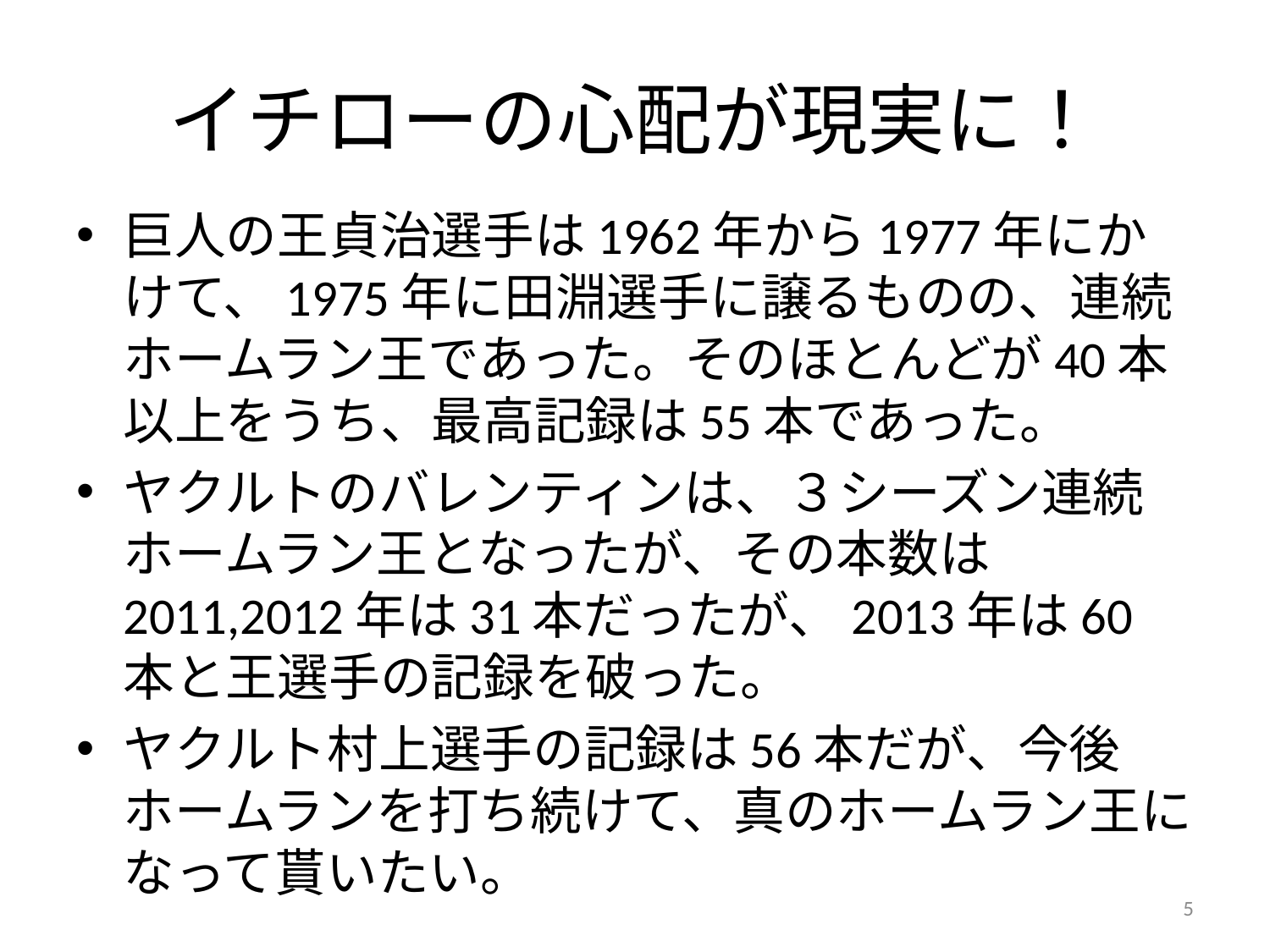

# イチローの心配が現実に！
巨人の王貞治選手は1962年から1977年にかけて、1975年に田淵選手に譲るものの、連続ホームラン王であった。そのほとんどが40本以上をうち、最高記録は55本であった。
ヤクルトのバレンティンは、３シーズン連続ホームラン王となったが、その本数は2011,2012年は31本だったが、2013年は60本と王選手の記録を破った。
ヤクルト村上選手の記録は56本だが、今後ホームランを打ち続けて、真のホームラン王になって貰いたい。
5